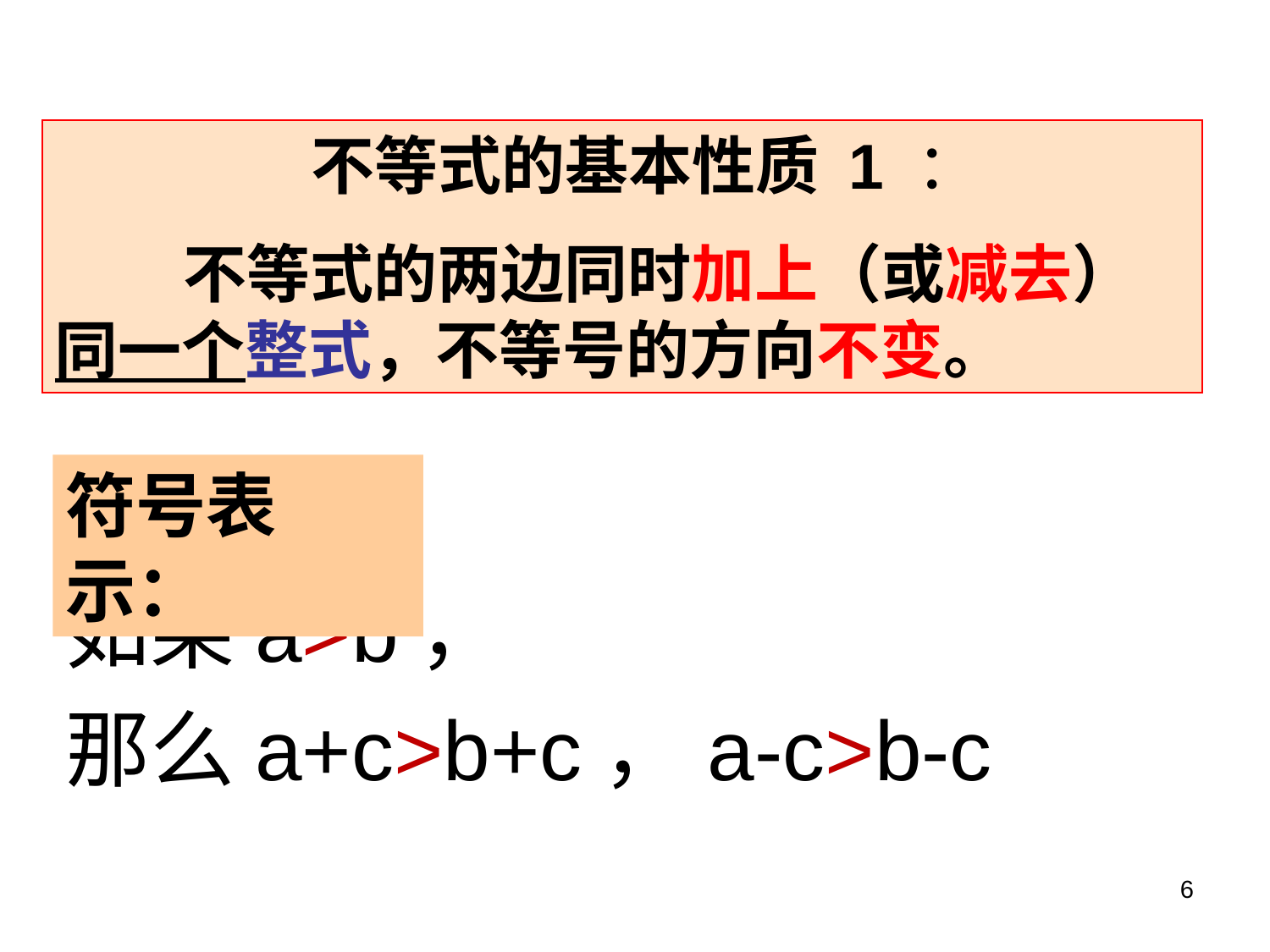

不等式的基本性质 1 ：
        不等式的两边同时加上（或减去）同一个整式，不等号的方向不变。
符号表示：
如果a>b，
那么a+c>b+c，a-c>b-c
6